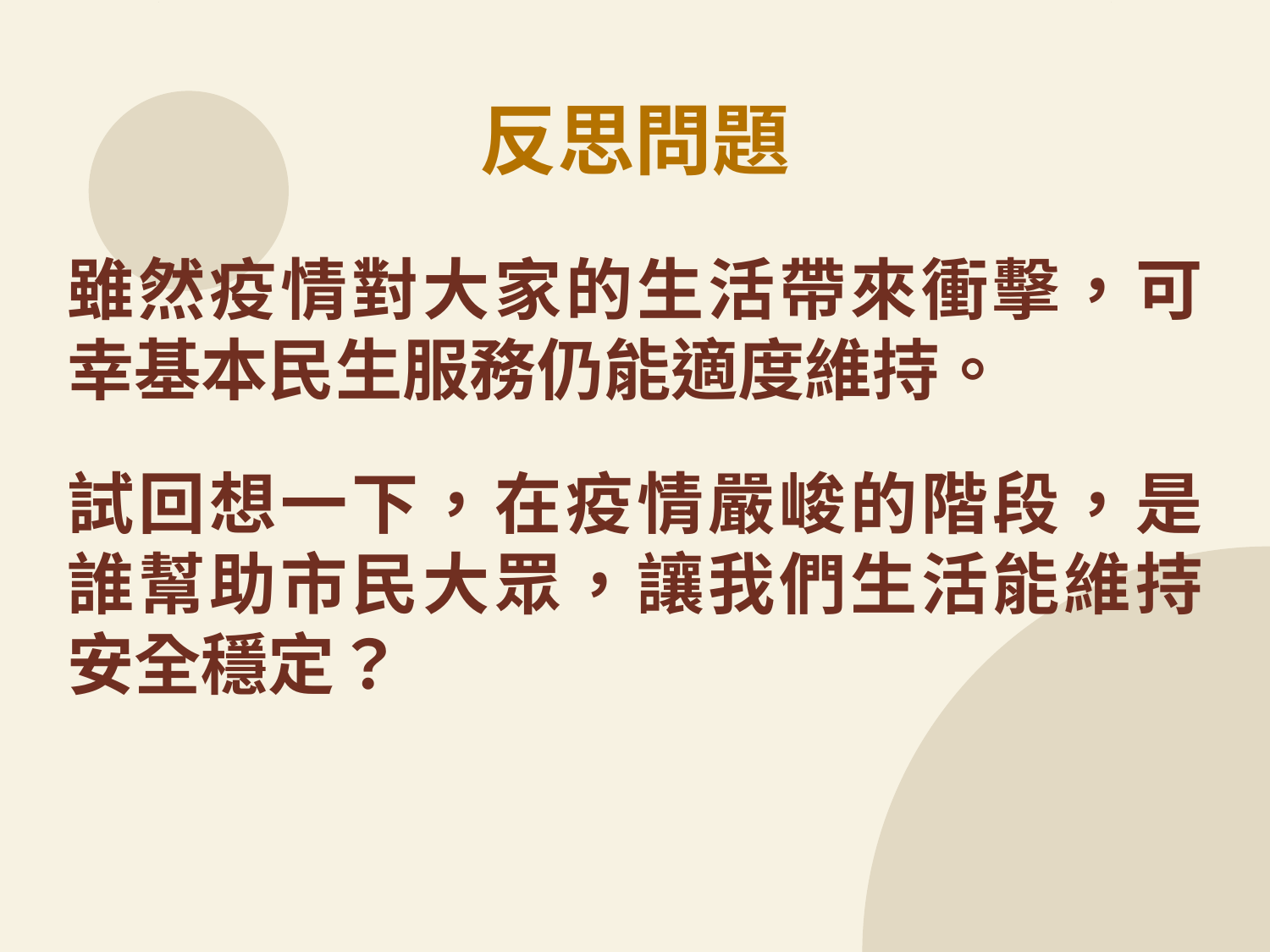

反思問題
雖然疫情對大家的生活帶來衝擊，可幸基本民生服務仍能適度維持。
試回想一下，在疫情嚴峻的階段，是誰幫助市民大眾，讓我們生活能維持安全穩定？